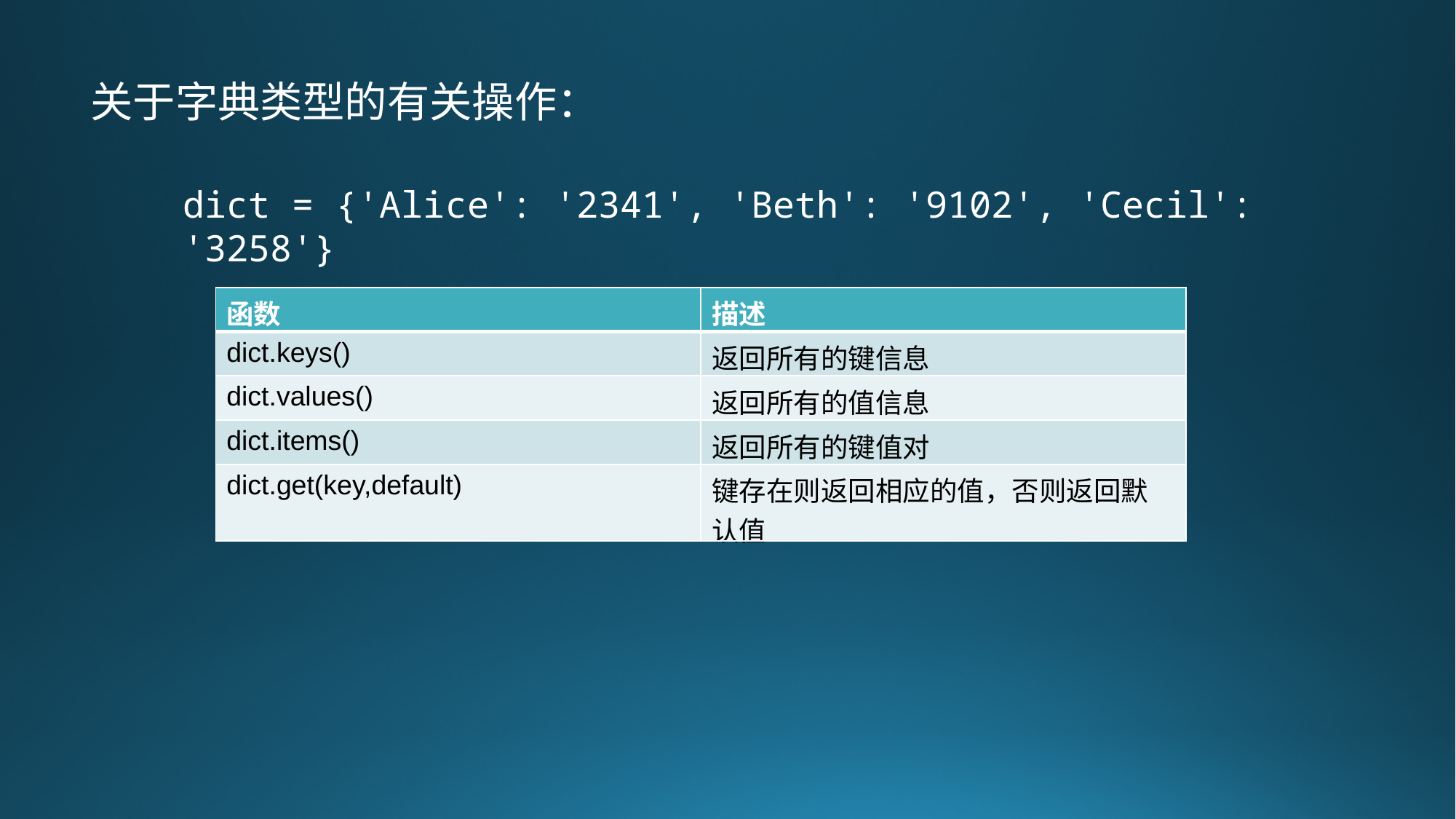

关于字典类型的有关操作：
dict = {'Alice': '2341', 'Beth': '9102', 'Cecil': '3258'}
| 函数 | 描述 |
| --- | --- |
| dict.keys() | 返回所有的键信息 |
| dict.values() | 返回所有的值信息 |
| dict.items() | 返回所有的键值对 |
| dict.get(key,default) | 键存在则返回相应的值，否则返回默认值 |